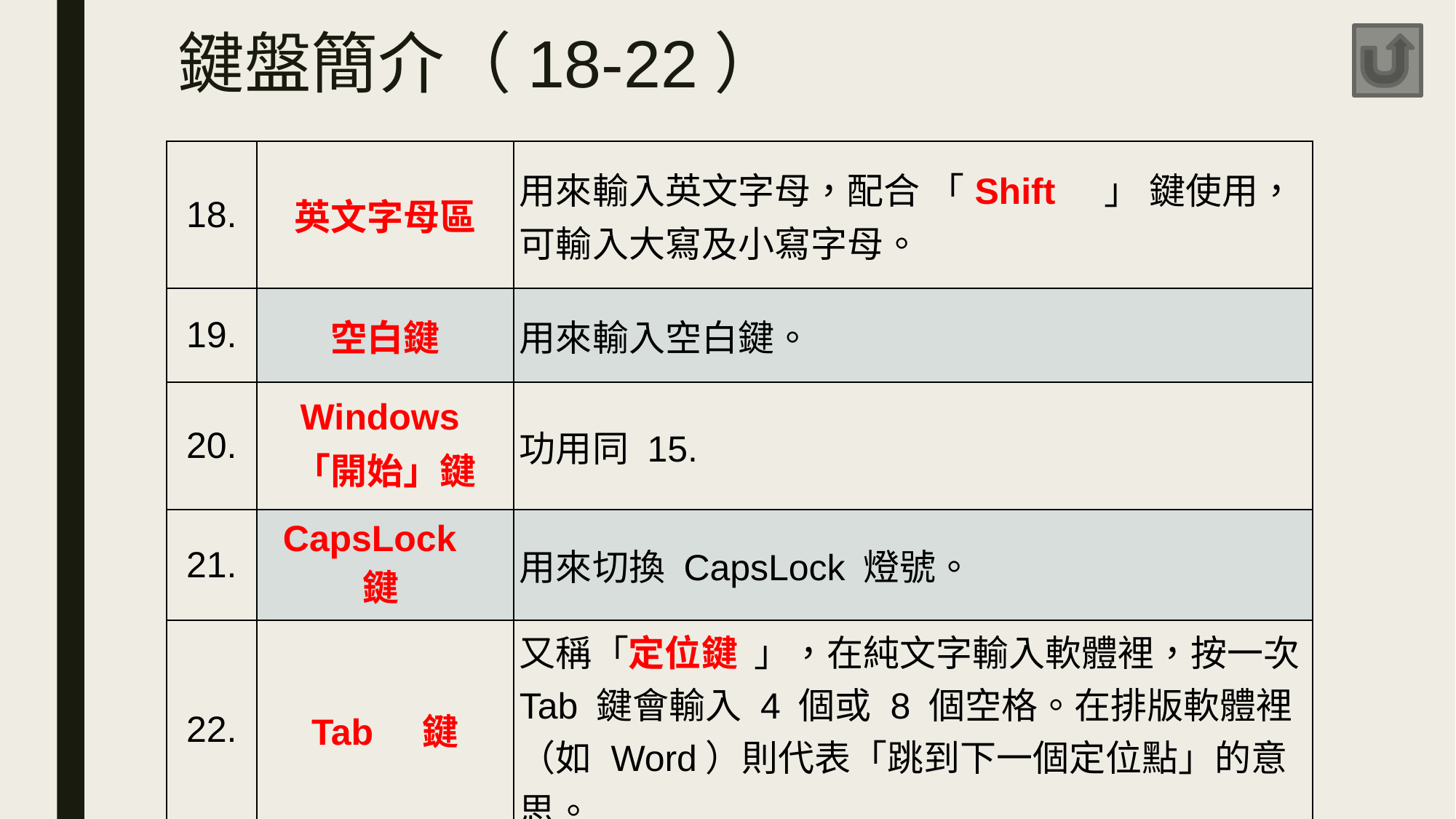

# 鍵盤簡介（18-22）

| 18. | 英文字母區 | 用來輸入英文字母，配合 「Shift 」 鍵使用，可輸入大寫及小寫字母。 |
| --- | --- | --- |
| 19. | 空白鍵 | 用來輸入空白鍵。 |
| 20. | Windows 「開始」鍵 | 功用同 15. |
| 21. | CapsLock 鍵 | 用來切換 CapsLock 燈號。 |
| 22. | Tab 鍵 | 又稱「定位鍵 」，在純文字輸入軟體裡，按一次 Tab 鍵會輸入 4 個或 8 個空格。在排版軟體裡（如 Word）則代表「跳到下一個定位點」的意思。 |